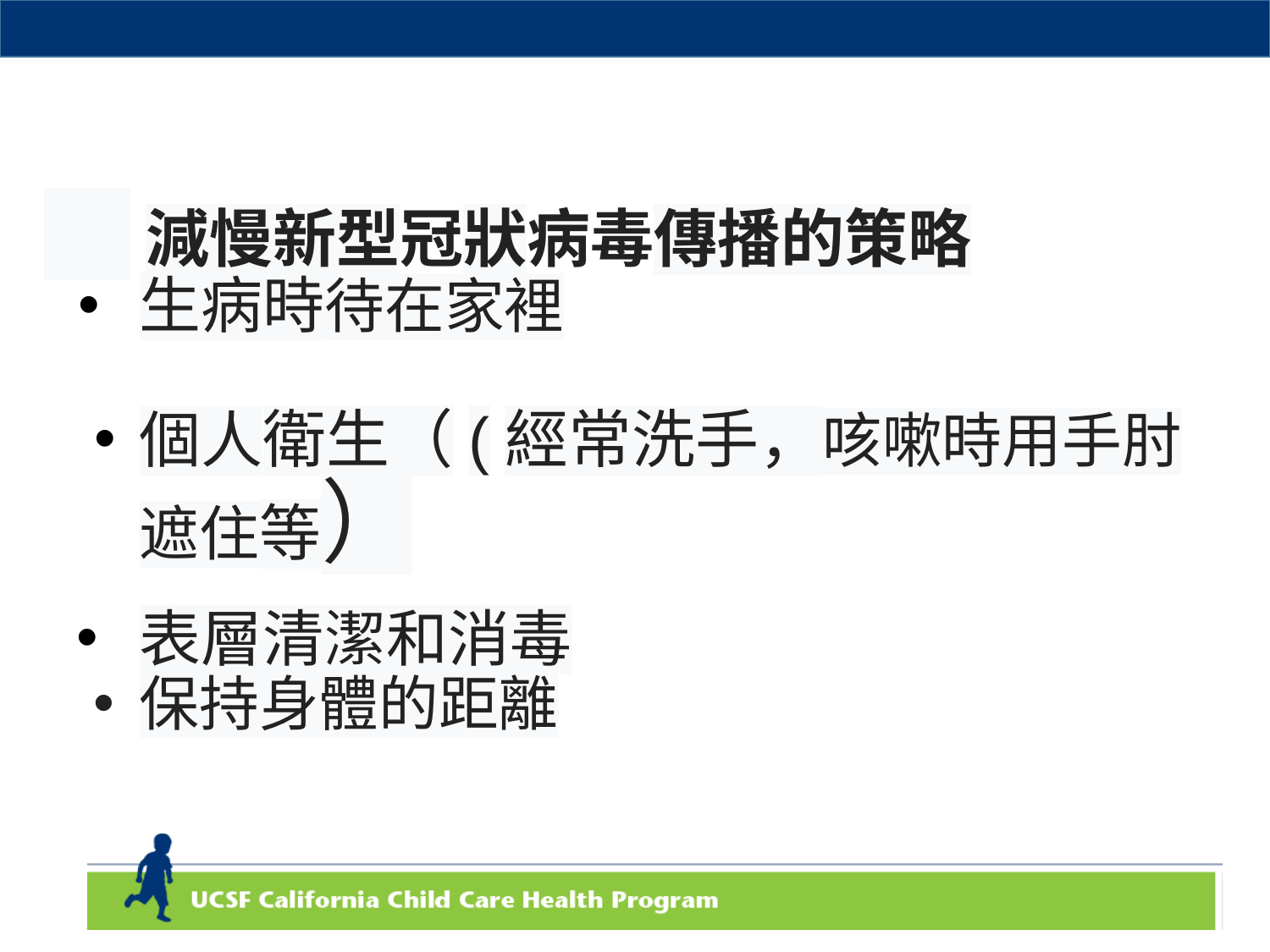

# 減慢新型冠狀病毒傳播的策略
生病時待在家裡

個人衛生（(經常洗手，咳嗽時用手肘遮住等）
表層清潔和消毒
保持身體的距離